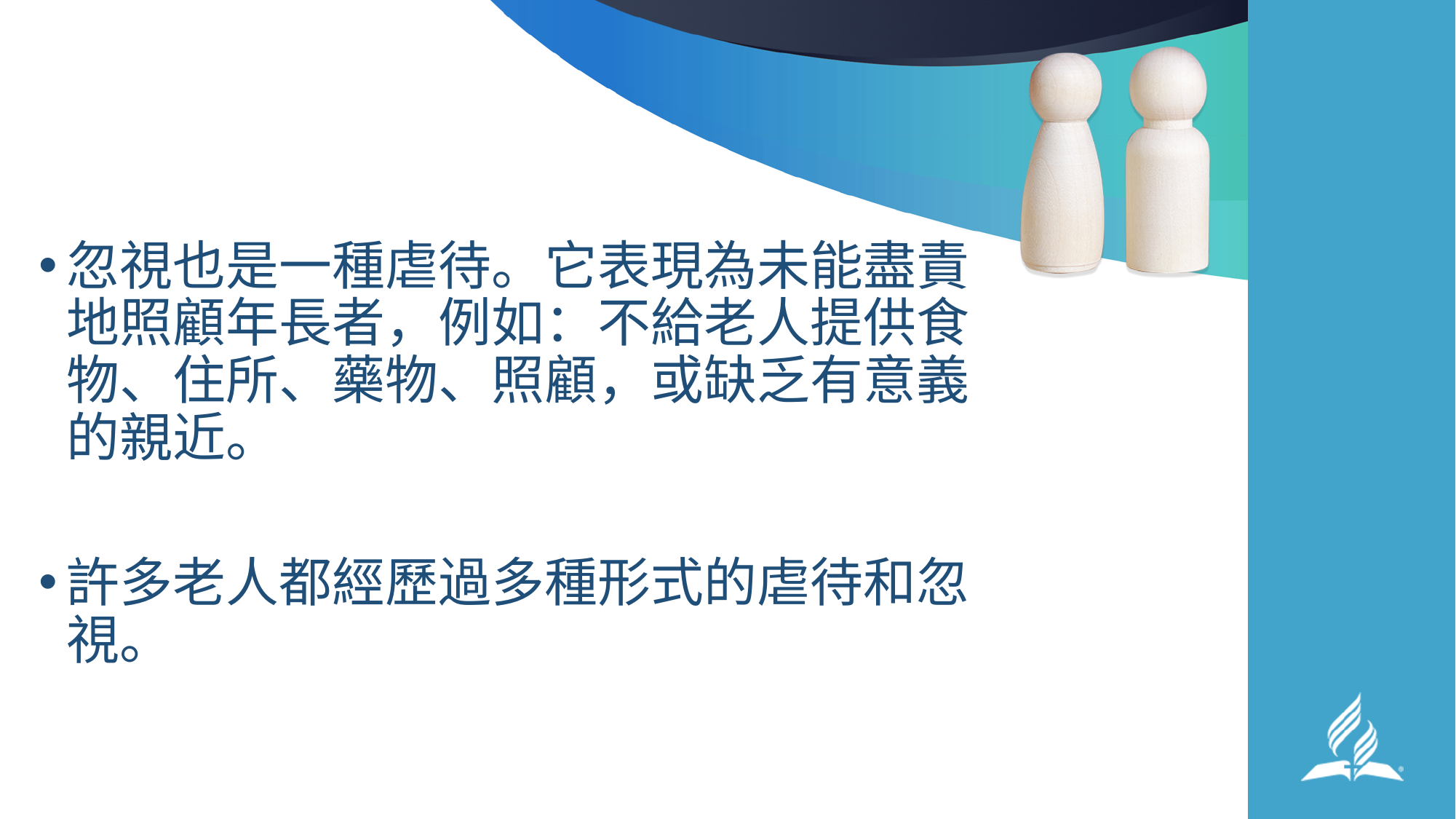

#
忽視也是一種虐待。它表現為未能盡責地照顧年長者，例如：不給老人提供食物、住所、藥物、照顧，或缺乏有意義的親近。

許多老人都經歷過多種形式的虐待和忽視。